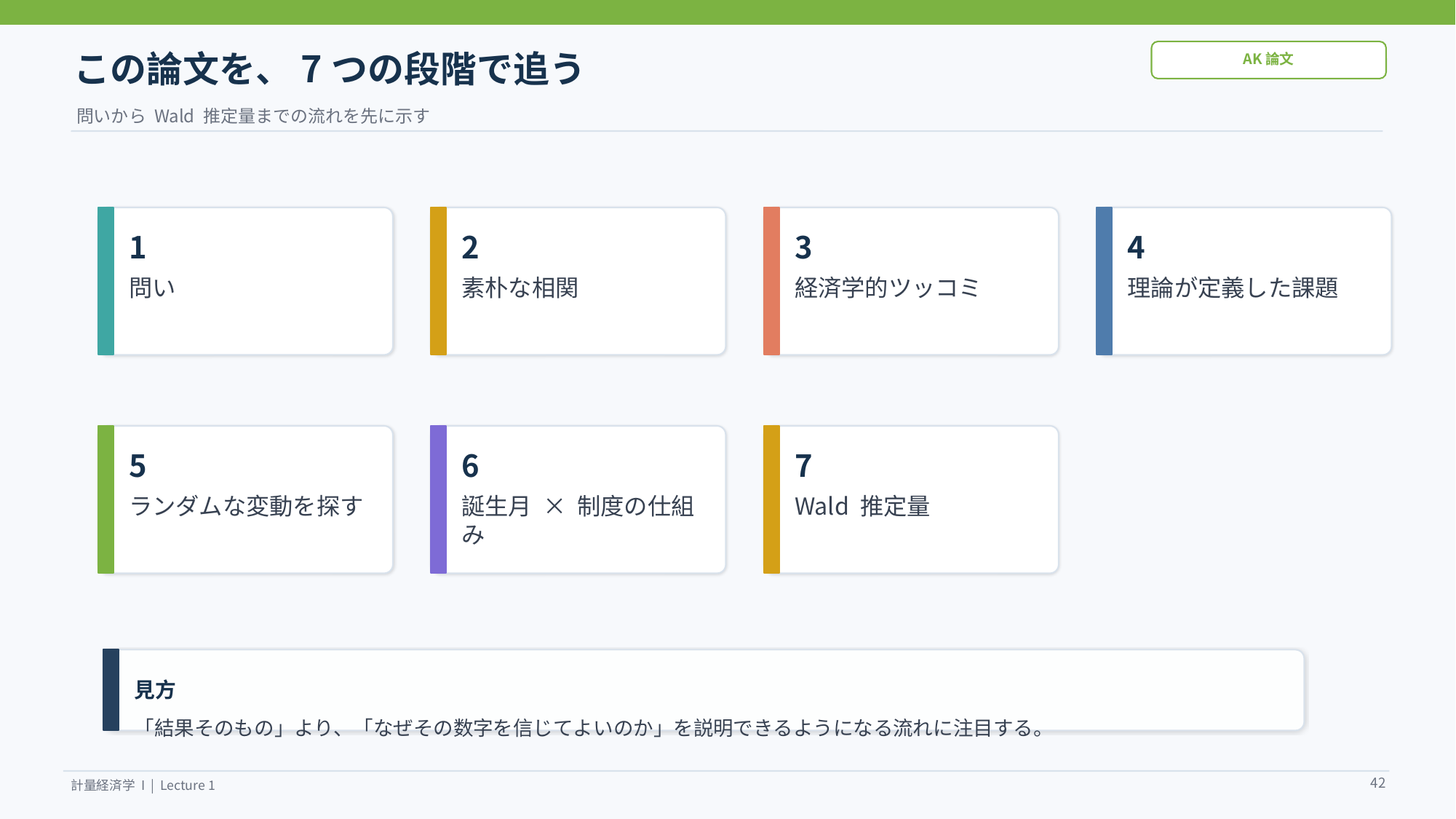

この論文を、7つの段階で追う

AK論文
問いから Wald 推定量までの流れを先に示す

1
2
3
4
問い
素朴な相関
経済学的ツッコミ
理論が定義した課題

5
6
7
ランダムな変動を探す
誕生月 × 制度の仕組み
Wald 推定量

見方
「結果そのもの」より、「なぜその数字を信じてよいのか」を説明できるようになる流れに注目する。

42
計量経済学 I  |  Lecture 1